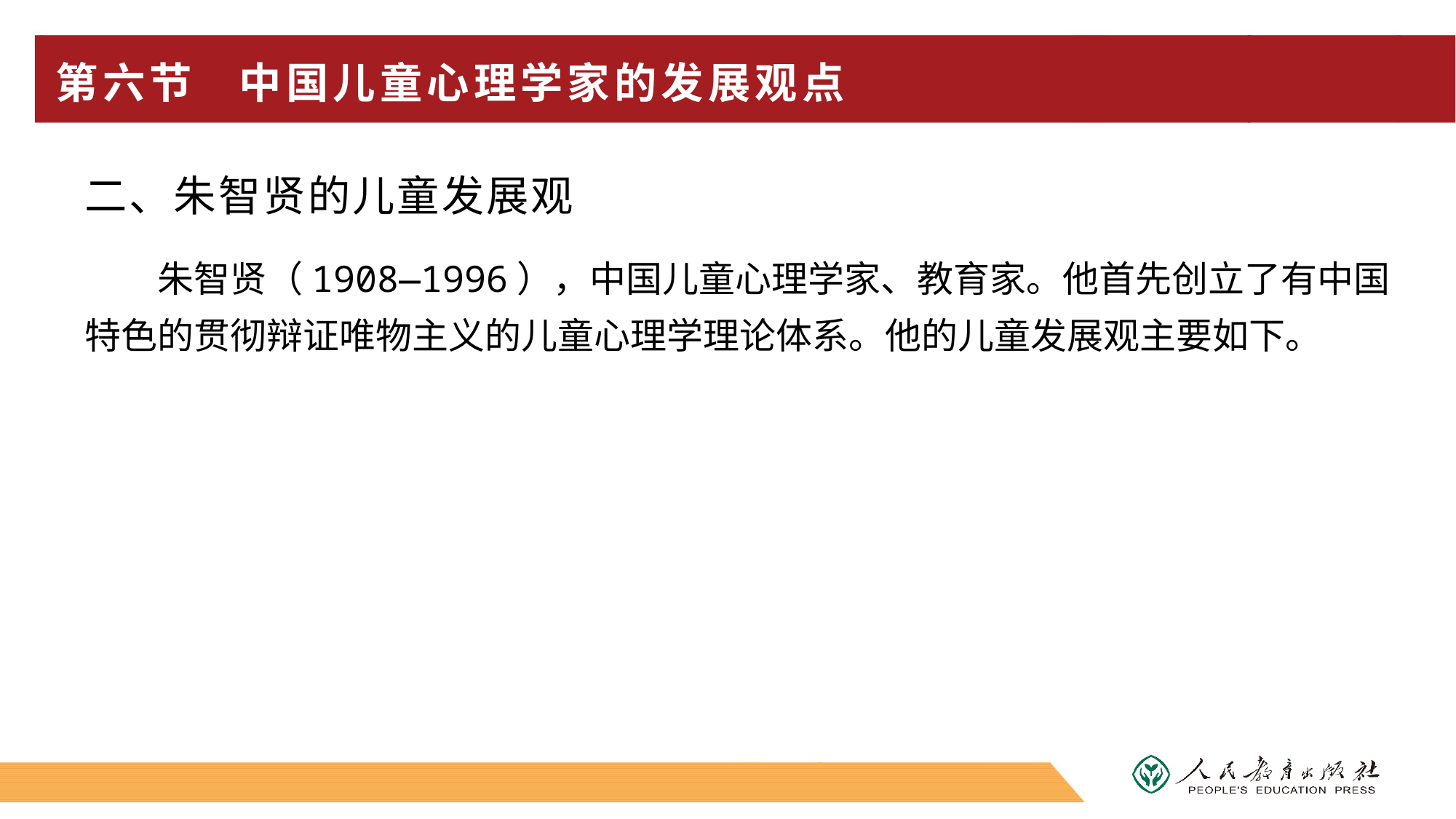

# 第六节   中国儿童心理学家的发展观点
二、朱智贤的儿童发展观
朱智贤（1908—1996），中国儿童心理学家、教育家。他首先创立了有中国特色的贯彻辩证唯物主义的儿童心理学理论体系。他的儿童发展观主要如下。